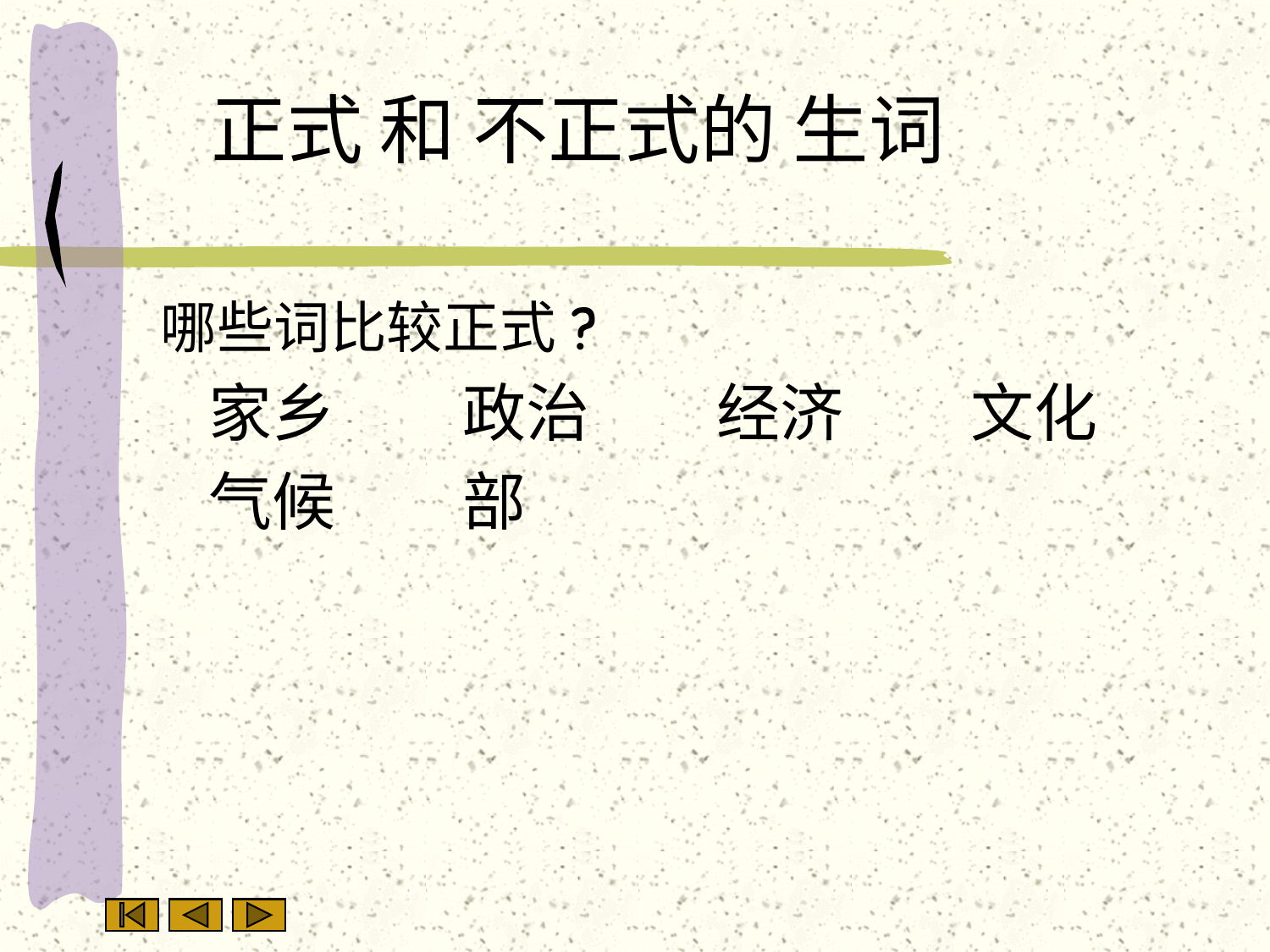

# 正式 和 不正式的 生词
哪些词比较正式?
	家乡	政治	经济	文化
	气候	部